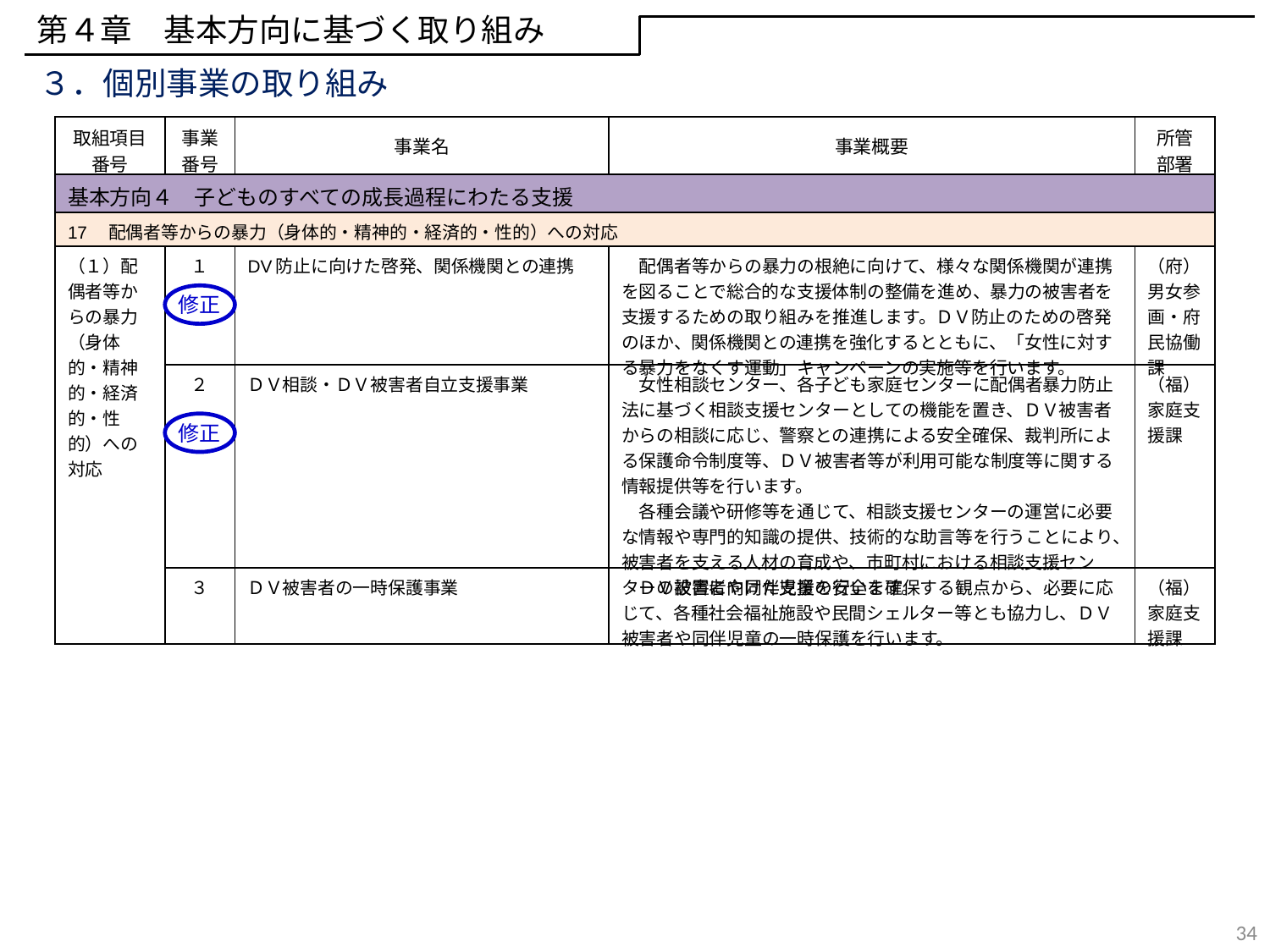

第４章　基本方向に基づく取り組み
３．個別事業の取り組み
| 取組項目 番号 | 事業 番号 | 事業名 | 事業概要 | 所管 部署 |
| --- | --- | --- | --- | --- |
| 基本方向４　子どものすべての成長過程にわたる支援 |  |  |  |  |
| 17　配偶者等からの暴力（身体的・精神的・経済的・性的）への対応 |  |  |  |  |
| （１）配偶者等からの暴力（身体的・精神的・経済的・性的）への対応 | １ | DV防止に向けた啓発、関係機関との連携 | 配偶者等からの暴力の根絶に向けて、様々な関係機関が連携を図ることで総合的な支援体制の整備を進め、暴力の被害者を支援するための取り組みを推進します。ＤＶ防止のための啓発のほか、関係機関との連携を強化するとともに、「女性に対する暴力をなくす運動」キャンペーンの実施等を行います。 | （府）男女参画・府民協働課 |
|  | ２ | ＤＶ相談・ＤＶ被害者自立支援事業 | 女性相談センター、各子ども家庭センターに配偶者暴力防止法に基づく相談支援センターとしての機能を置き、ＤＶ被害者からの相談に応じ、警察との連携による安全確保、裁判所による保護命令制度等、ＤＶ被害者等が利用可能な制度等に関する情報提供等を行います。 　各種会議や研修等を通じて、相談支援センターの運営に必要な情報や専門的知識の提供、技術的な助言等を行うことにより、被害者を支える人材の育成や、市町村における相談支援センターの設置に向けた支援を行います。 | （福）家庭支援課 |
|  | ３ | ＤＶ被害者の一時保護事業 | ＤＶ被害者や同伴児童の安全を確保する観点から、必要に応じて、各種社会福祉施設や民間シェルター等とも協力し、ＤＶ被害者や同伴児童の一時保護を行います。 | （福）家庭支援課 |

修正

修正
34